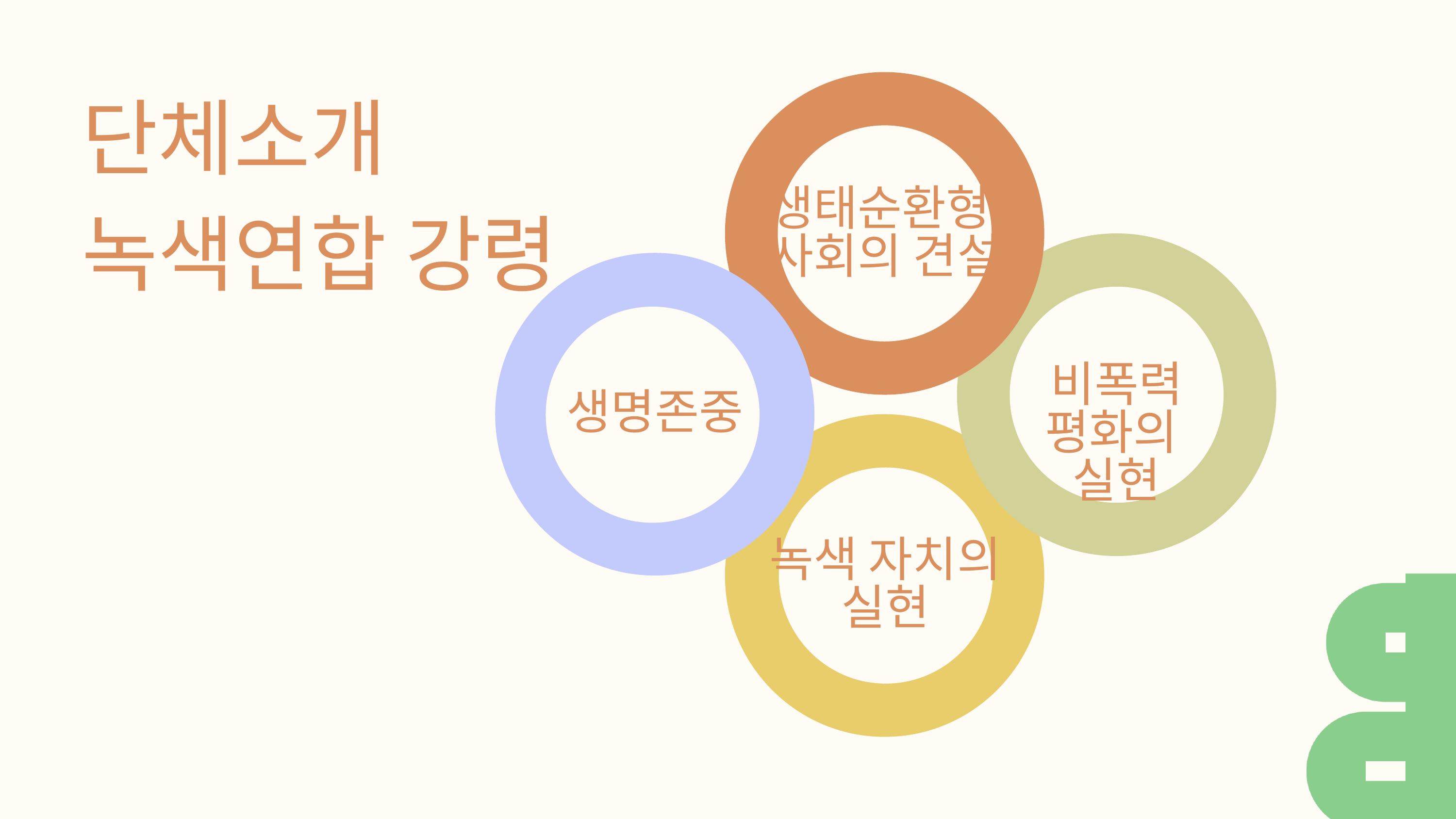

단체소개
녹색연합 강령

생태순환형
사회의 견설

비폭력 평화의
실현
생명존중

녹색 자치의
실현